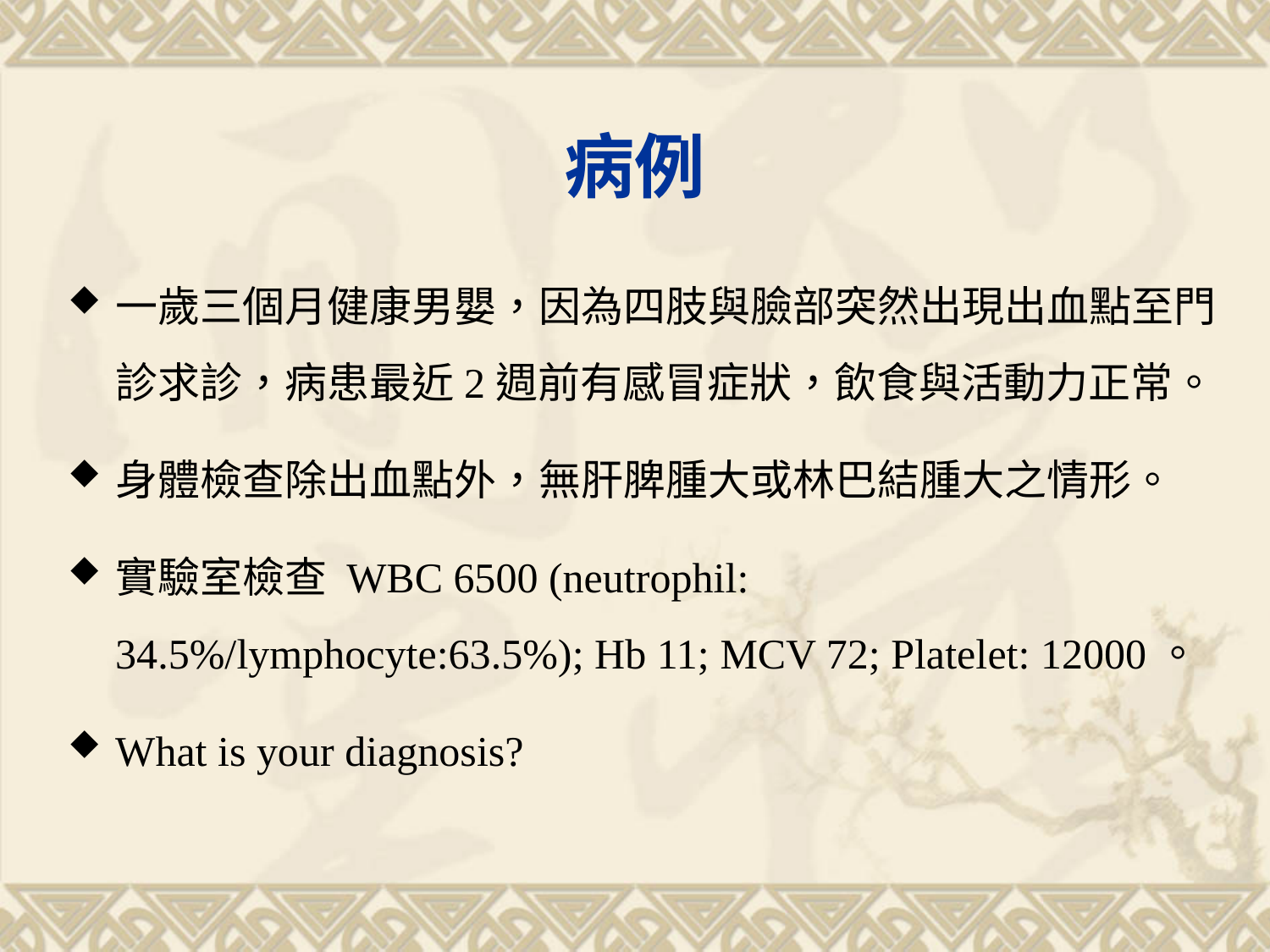

# 病例
一歲三個月健康男嬰，因為四肢與臉部突然出現出血點至門診求診，病患最近2週前有感冒症狀，飲食與活動力正常。
身體檢查除出血點外，無肝脾腫大或林巴結腫大之情形。
實驗室檢查 WBC 6500 (neutrophil: 34.5%/lymphocyte:63.5%); Hb 11; MCV 72; Platelet: 12000。
What is your diagnosis?